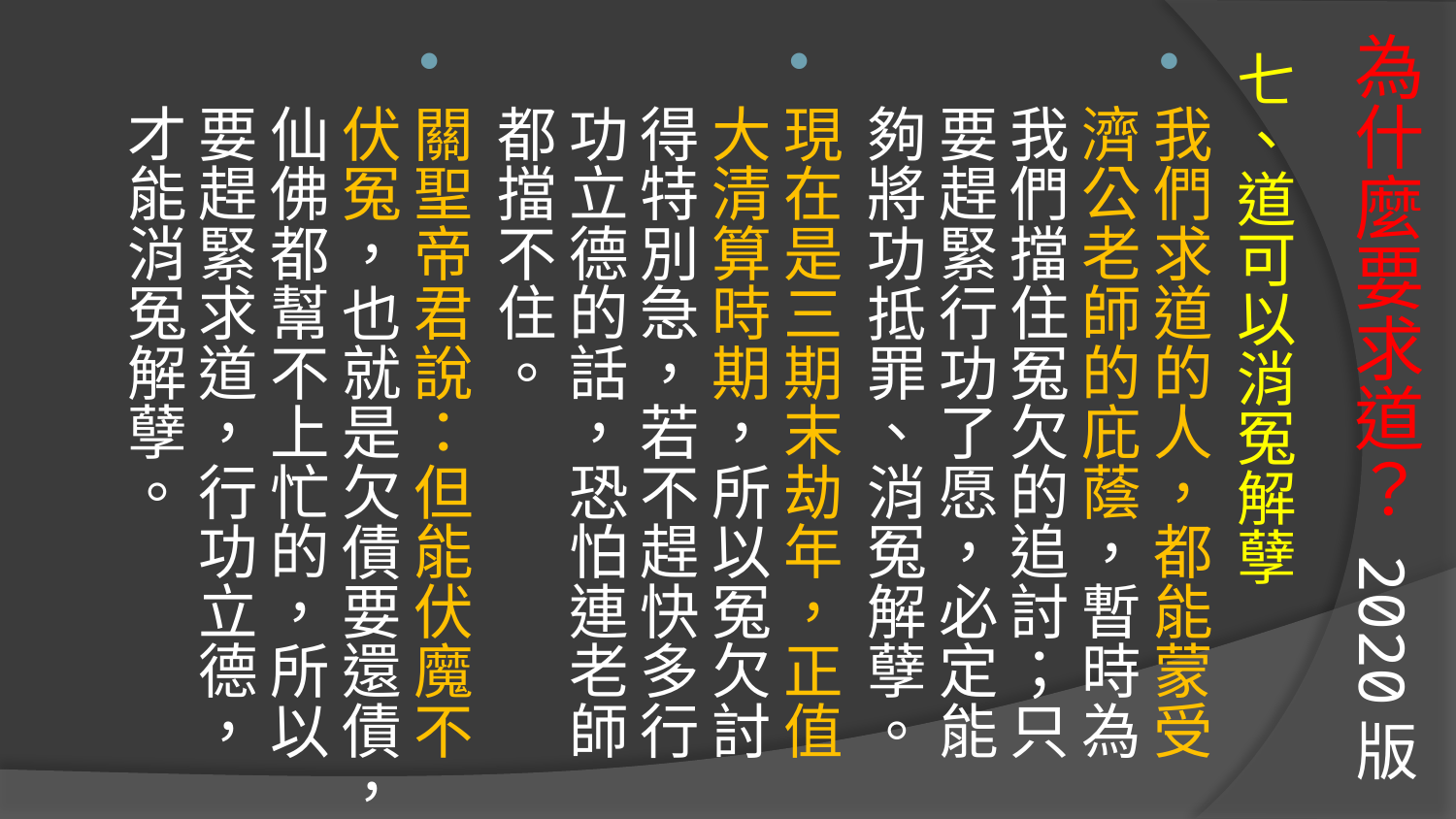

# 為什麼要求道？ 2020版
七、道可以消冤解孽
我們求道的人，都能蒙受濟公老師的庇蔭，暫時為我們擋住冤欠的追討；只要趕緊行功了愿，必定能夠將功抵罪、消冤解孽。
現在是三期末劫年，正值大清算時期，所以冤欠討得特別急，若不趕快多行功立德的話，恐怕連老師都擋不住。
關聖帝君說：但能伏魔不伏冤，也就是欠債要還債，仙佛都幫不上忙的，所以要趕緊求道，行功立德，才能消冤解孽。